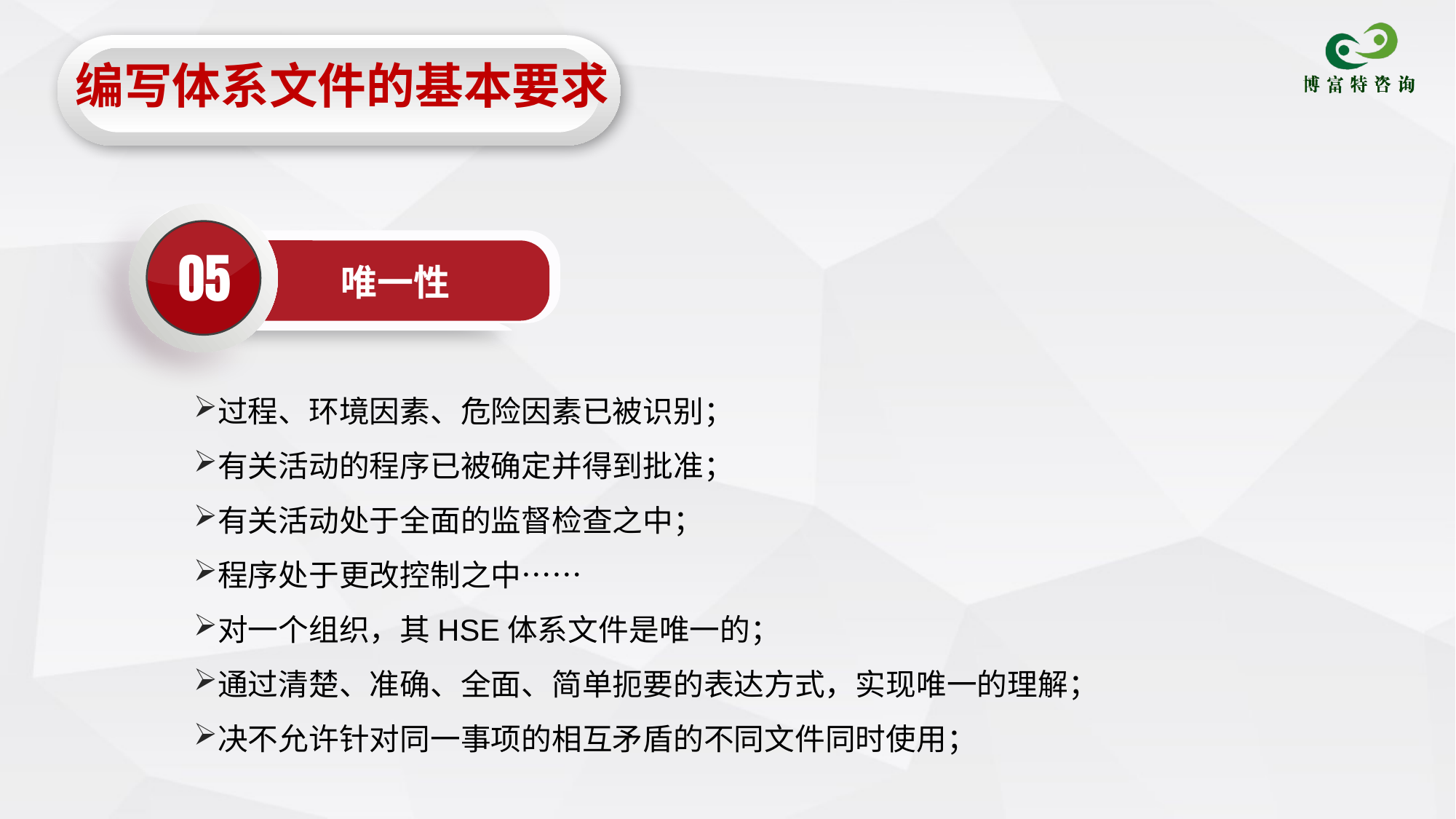

编写体系文件的基本要求

05

唯一性
过程、环境因素、危险因素已被识别；
有关活动的程序已被确定并得到批准；
有关活动处于全面的监督检查之中；
程序处于更改控制之中……
对一个组织，其HSE体系文件是唯一的；
通过清楚、准确、全面、简单扼要的表达方式，实现唯一的理解；
决不允许针对同一事项的相互矛盾的不同文件同时使用；